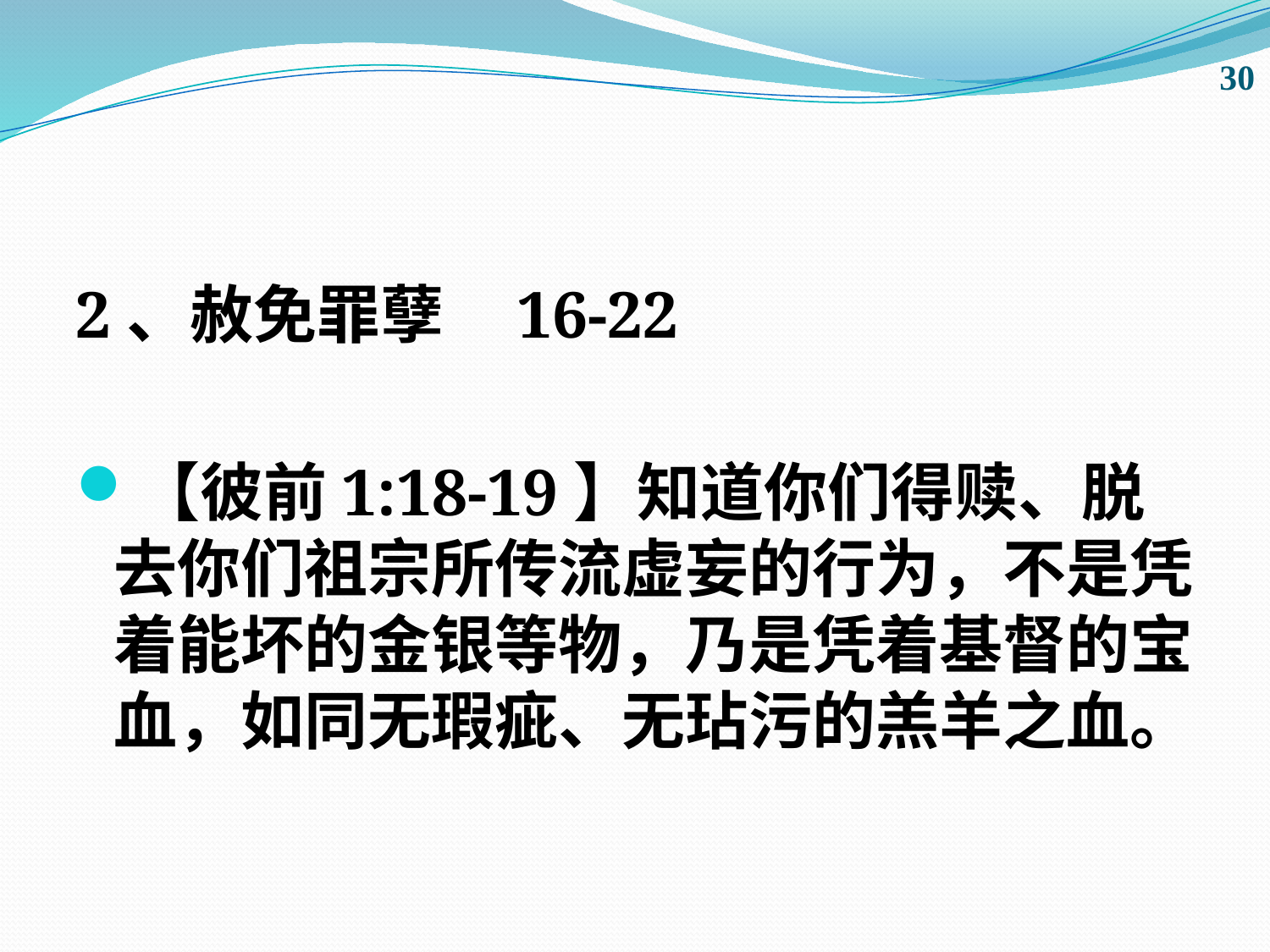

30
#
2、赦免罪孽    16-22

【彼前1:18-19】知道你们得赎、脱去你们祖宗所传流虚妄的行为，不是凭着能坏的金银等物，乃是凭着基督的宝血，如同无瑕疵、无玷污的羔羊之血。